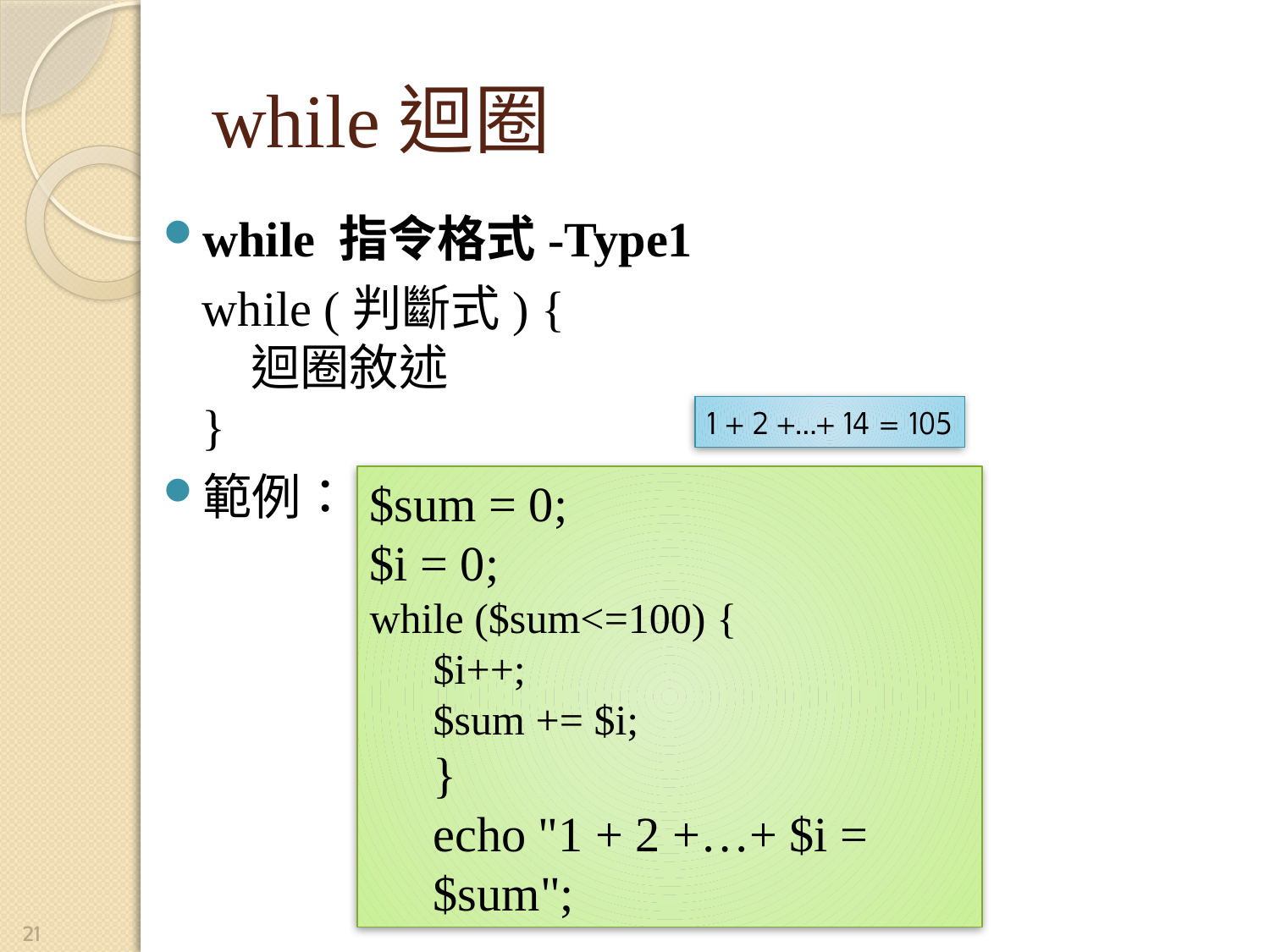

# while迴圈
while 指令格式-Type1
	while (判斷式) {
   迴圈敘述
}
範例：

1 + 2 +…+ 14 = 105
$sum = 0;
$i = 0;
while ($sum<=100) {
$i++;
$sum += $i;
}
echo "1 + 2 +…+ $i = $sum";
21